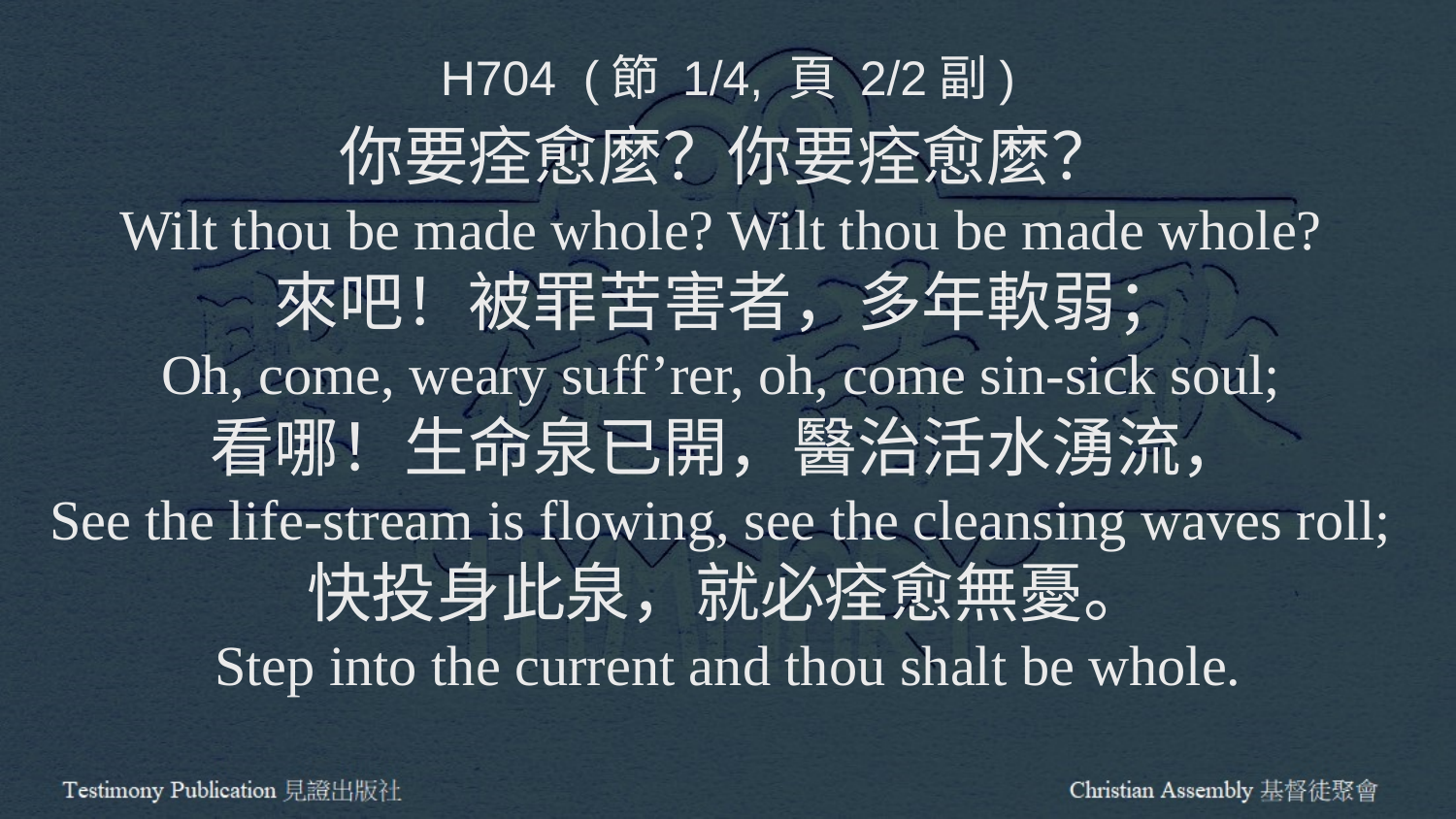

H704  (節 1/4, 頁 2/2副)
你要痊愈麼？你要痊愈麼？
Wilt thou be made whole? Wilt thou be made whole?
來吧！被罪苦害者，多年軟弱；
Oh, come, weary suff’rer, oh, come sin-sick soul;
看哪！生命泉已開，醫治活水湧流，
See the life-stream is flowing, see the cleansing waves roll;
快投身此泉，就必痊愈無憂。
Step into the current and thou shalt be whole.